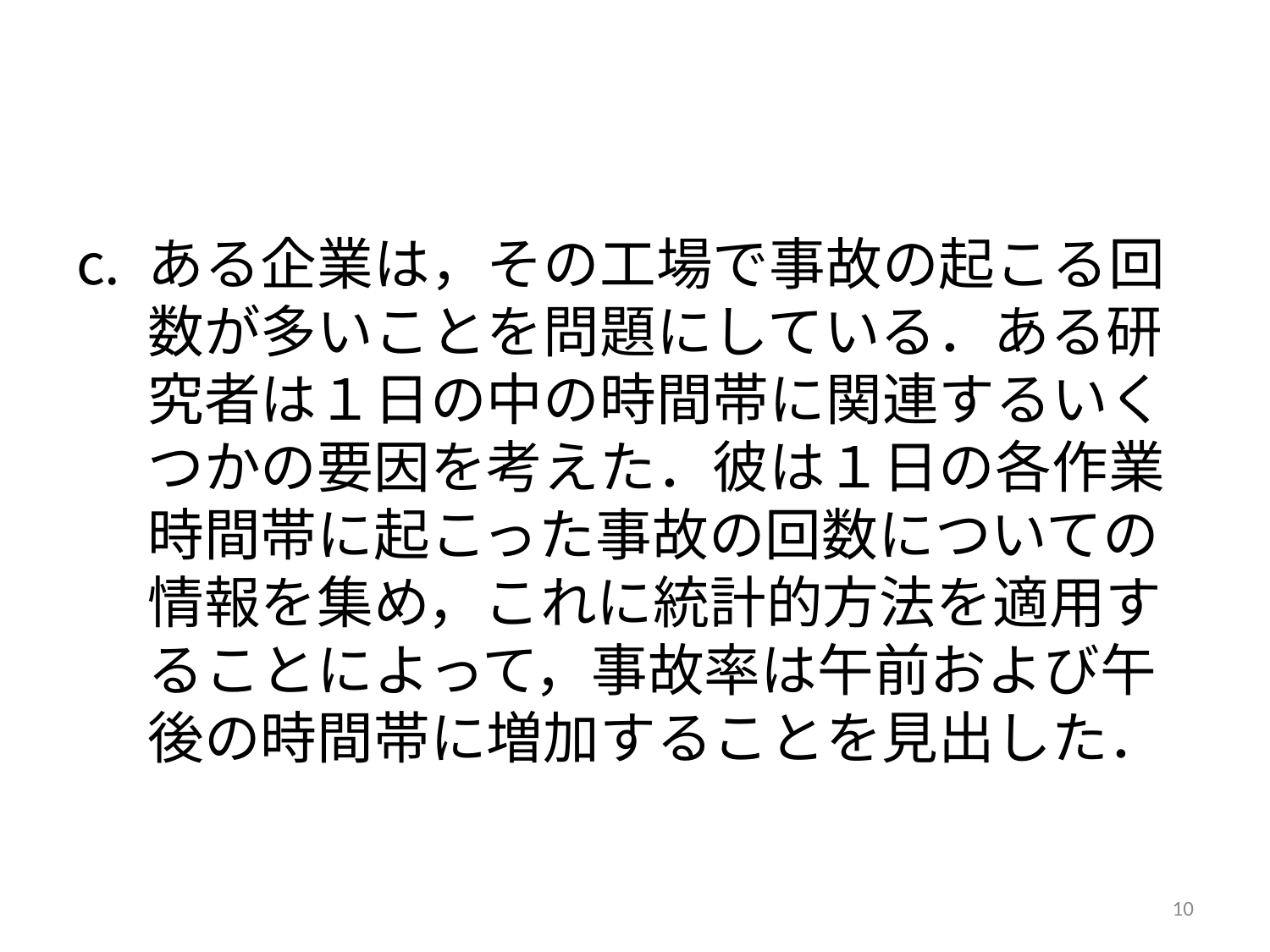

#
ある企業は，その工場で事故の起こる回数が多いことを問題にしている．ある研究者は１日の中の時間帯に関連するいくつかの要因を考えた．彼は１日の各作業時間帯に起こった事故の回数についての情報を集め，これに統計的方法を適用することによって，事故率は午前および午後の時間帯に増加することを見出した．
10